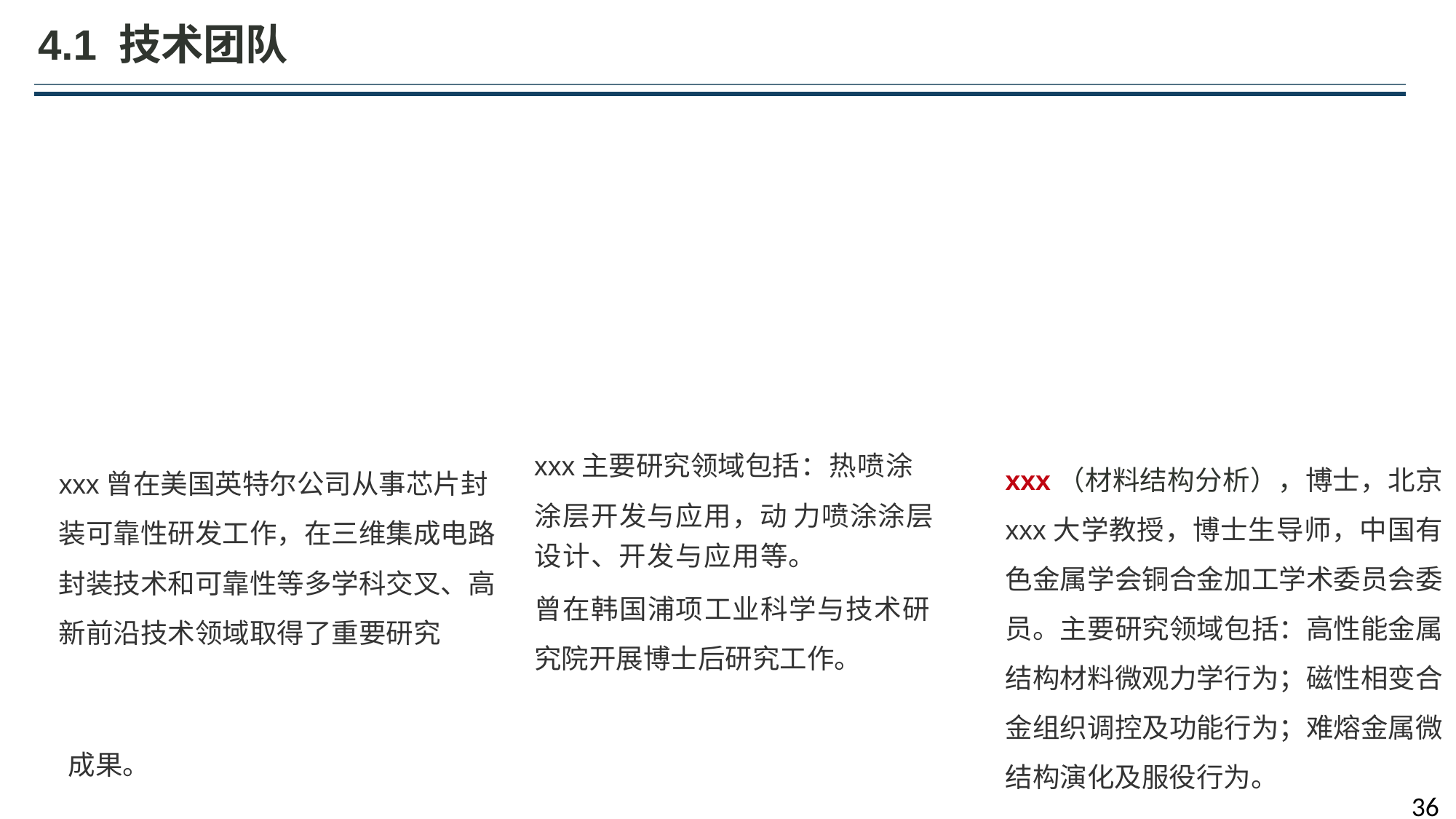

4.1 技术团队
xxx（材料结构分析），博士，北京 xxx大学教授，博士生导师，中国有 色金属学会铜合金加工学术委员会委 员。主要研究领域包括：高性能金属 结构材料微观力学行为；磁性相变合 金组织调控及功能行为；难熔金属微 结构演化及服役行为。
xxx主要研究领域包括：热喷涂
涂层开发与应用，动 力喷涂涂层设计、开发与应用等。
曾在韩国浦项工业科学与技术研 究院开展博士后研究工作。
xxx曾在美国英特尔公司从事芯片封 装可靠性研发工作，在三维集成电路 封装技术和可靠性等多学科交叉、高 新前沿技术领域取得了重要研究
成果。
36